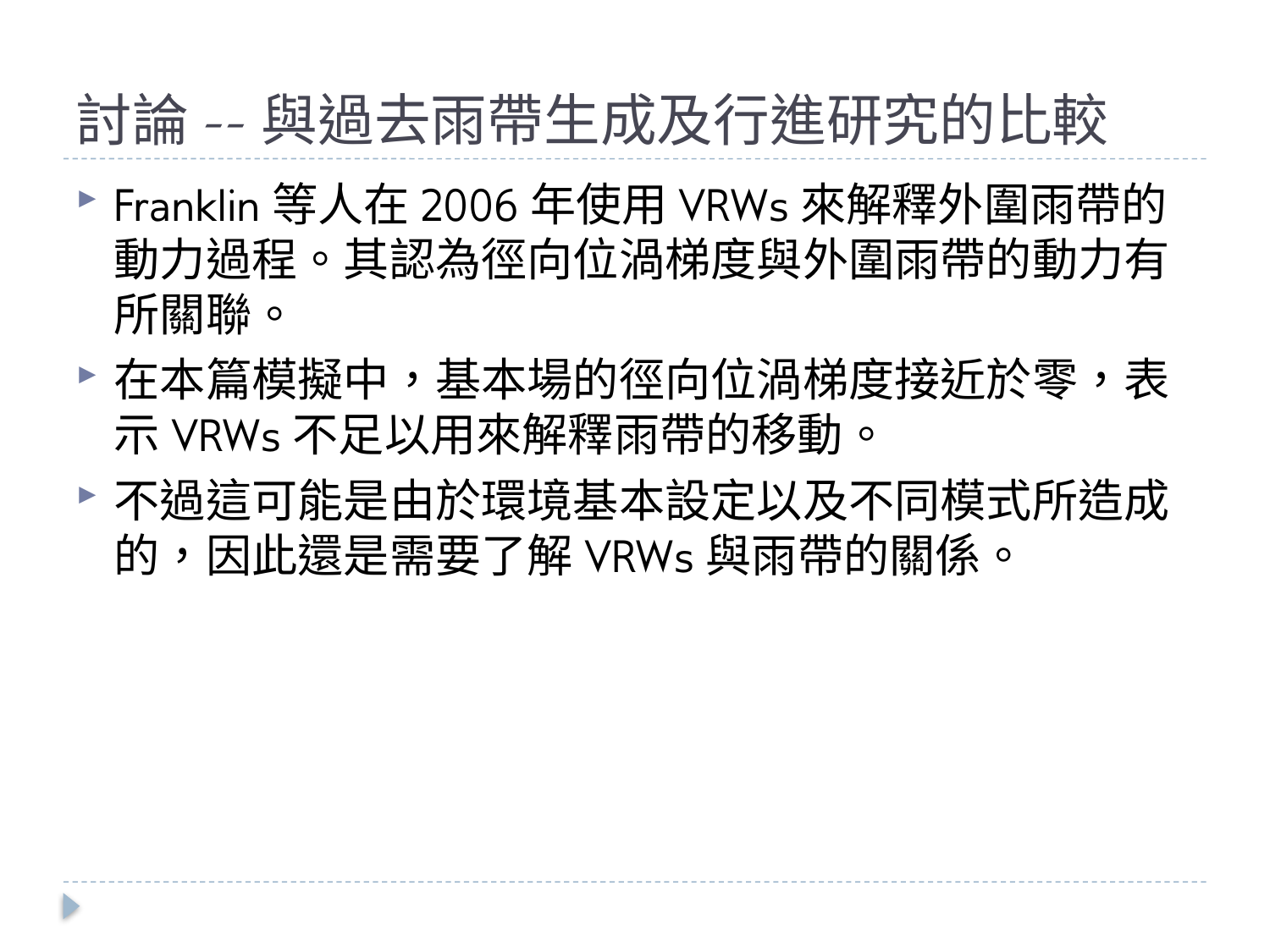

# 討論--與過去雨帶生成及行進研究的比較
Franklin等人在2006年使用VRWs來解釋外圍雨帶的動力過程。其認為徑向位渦梯度與外圍雨帶的動力有所關聯。
在本篇模擬中，基本場的徑向位渦梯度接近於零，表示VRWs不足以用來解釋雨帶的移動。
不過這可能是由於環境基本設定以及不同模式所造成的，因此還是需要了解VRWs與雨帶的關係。